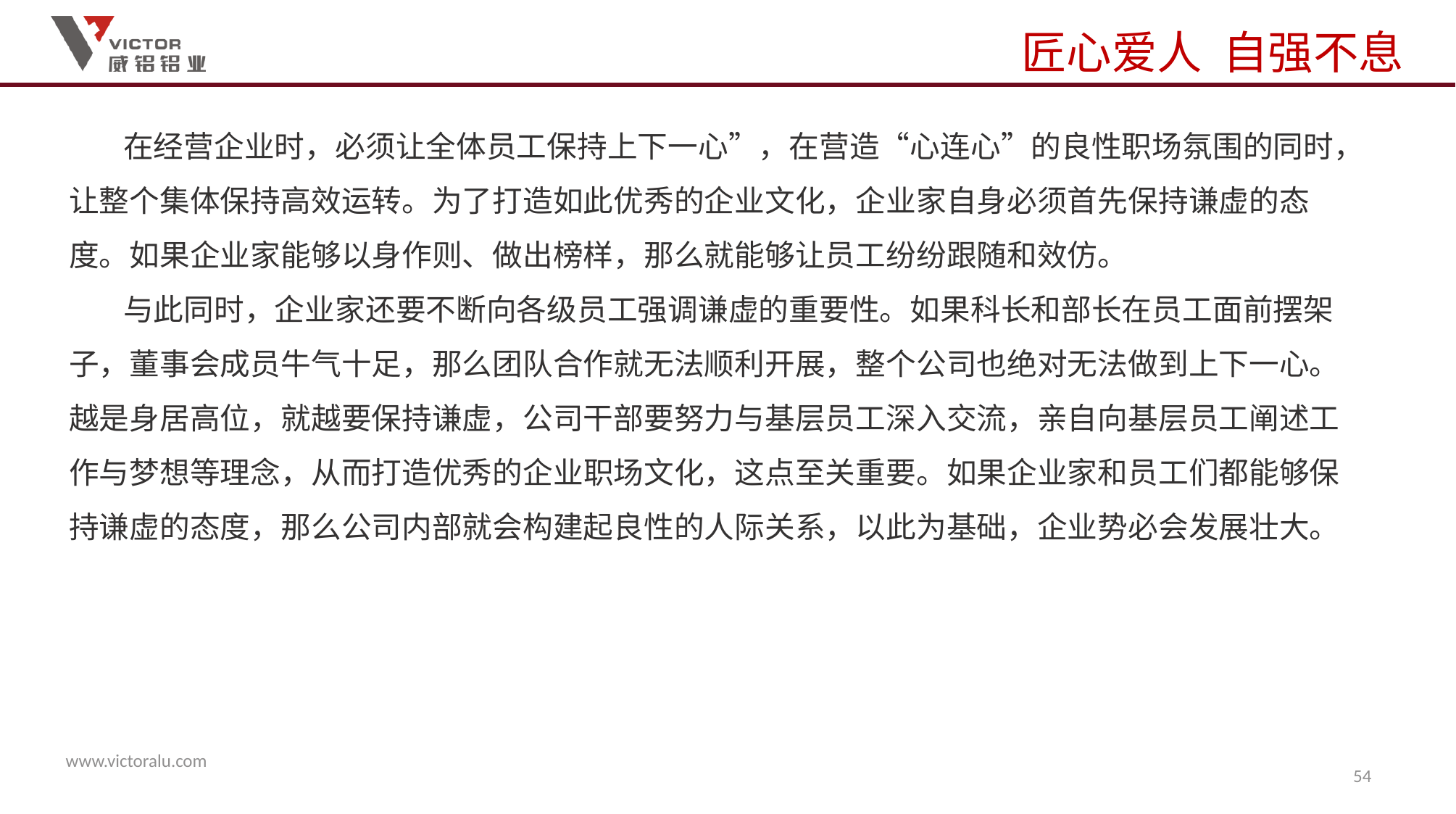

在经营企业时，必须让全体员工保持上下一心”，在营造“心连心”的良性职场氛围的同时，让整个集体保持高效运转。为了打造如此优秀的企业文化，企业家自身必须首先保持谦虚的态度。如果企业家能够以身作则、做出榜样，那么就能够让员工纷纷跟随和效仿。
与此同时，企业家还要不断向各级员工强调谦虚的重要性。如果科长和部长在员工面前摆架子，董事会成员牛气十足，那么团队合作就无法顺利开展，整个公司也绝对无法做到上下一心。越是身居高位，就越要保持谦虚，公司干部要努力与基层员工深入交流，亲自向基层员工阐述工作与梦想等理念，从而打造优秀的企业职场文化，这点至关重要。如果企业家和员工们都能够保持谦虚的态度，那么公司内部就会构建起良性的人际关系，以此为基础，企业势必会发展壮大。
54